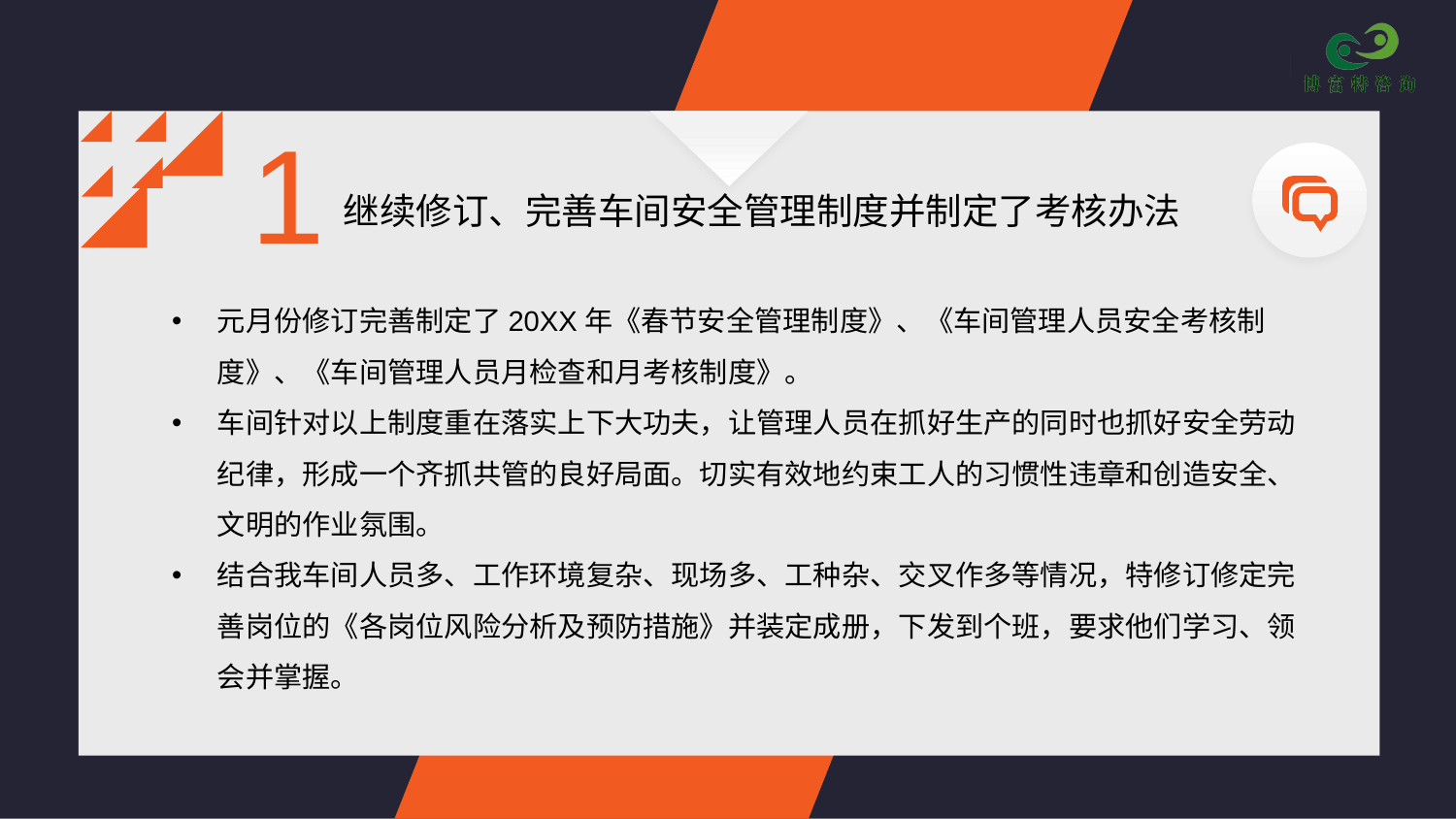

1

继续修订、完善车间安全管理制度并制定了考核办法
元月份修订完善制定了20XX年《春节安全管理制度》、《车间管理人员安全考核制度》、《车间管理人员月检查和月考核制度》。
车间针对以上制度重在落实上下大功夫，让管理人员在抓好生产的同时也抓好安全劳动纪律，形成一个齐抓共管的良好局面。切实有效地约束工人的习惯性违章和创造安全、文明的作业氛围。
结合我车间人员多、工作环境复杂、现场多、工种杂、交叉作多等情况，特修订修定完善岗位的《各岗位风险分析及预防措施》并装定成册，下发到个班，要求他们学习、领会并掌握。